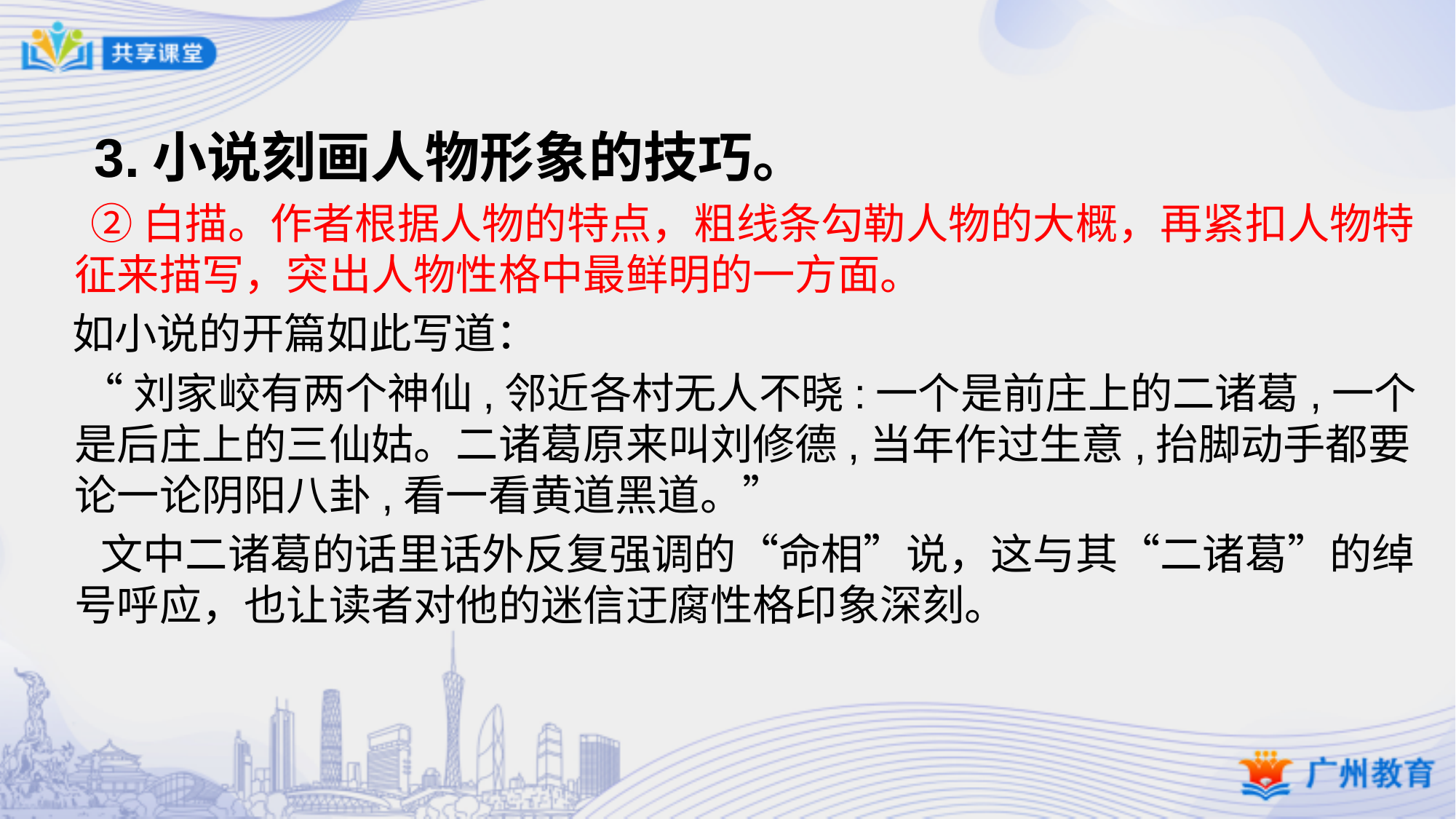

3.小说刻画人物形象的技巧。
      ②白描。作者根据人物的特点，粗线条勾勒人物的大概，再紧扣人物特征来描写，突出人物性格中最鲜明的一方面。
   如小说的开篇如此写道：
     “刘家峧有两个神仙,邻近各村无人不晓:一个是前庄上的二诸葛,一个是后庄上的三仙姑。二诸葛原来叫刘修德,当年作过生意,抬脚动手都要论一论阴阳八卦,看一看黄道黑道。”
      文中二诸葛的话里话外反复强调的“命相”说，这与其“二诸葛”的绰号呼应，也让读者对他的迷信迂腐性格印象深刻。